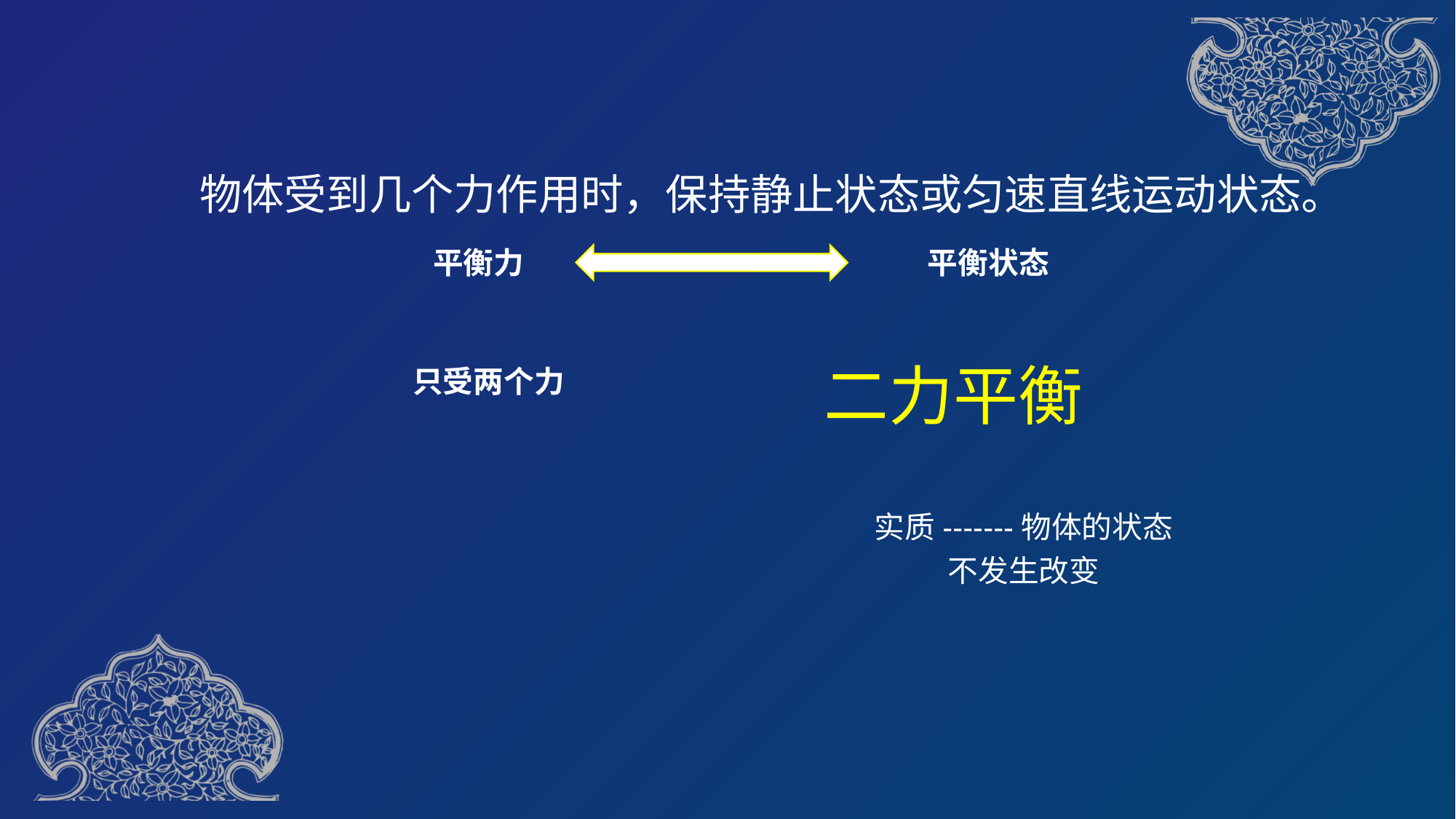

物体受到几个力作用时，保持静止状态或匀速直线运动状态。
平衡力
平衡状态

二力平衡
只受两个力
实质-------物体的状态不发生改变